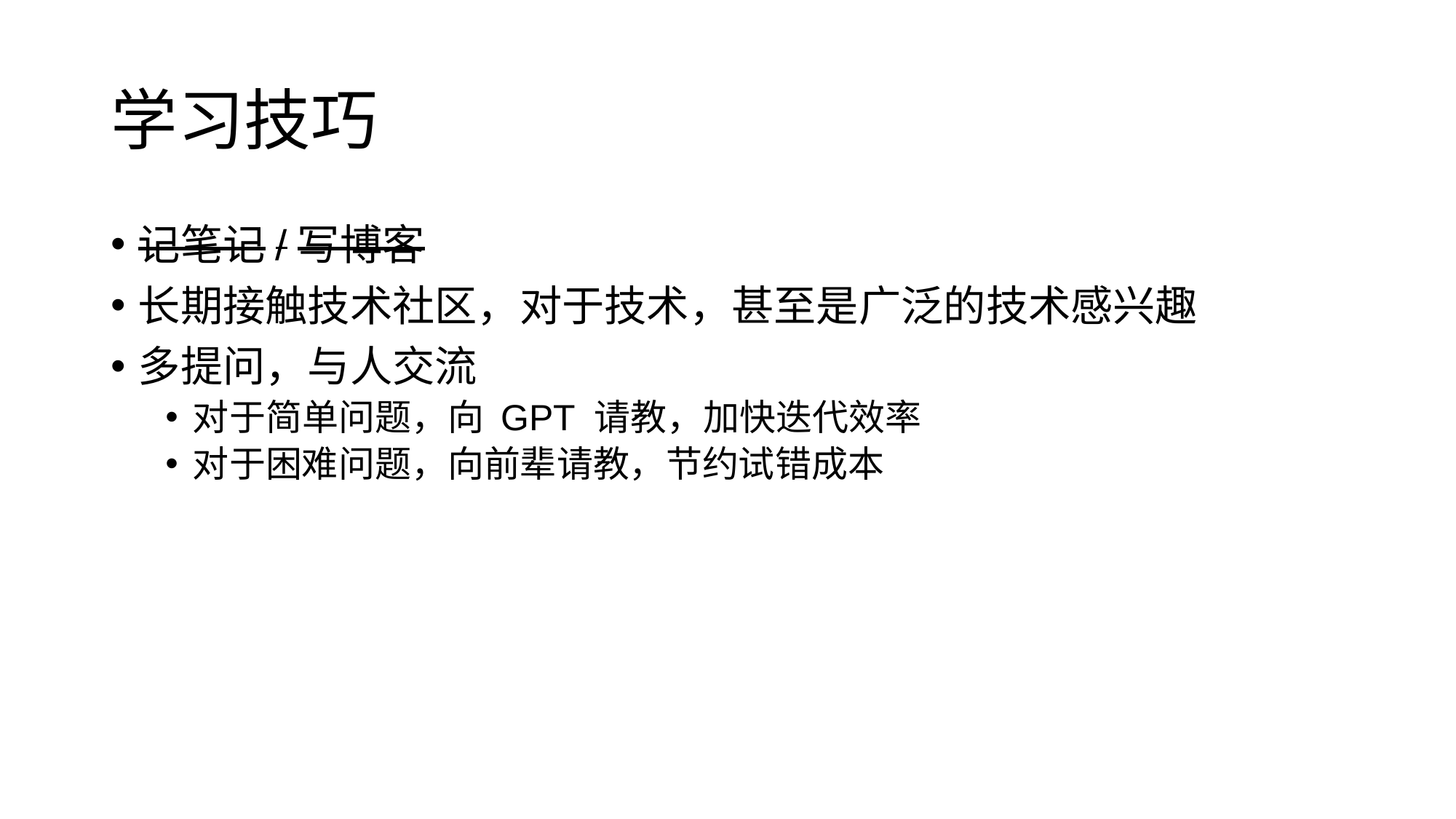

# 学习技巧
记笔记/写博客
长期接触技术社区，对于技术，甚至是广泛的技术感兴趣
多提问，与人交流
对于简单问题，向 GPT 请教，加快迭代效率
对于困难问题，向前辈请教，节约试错成本